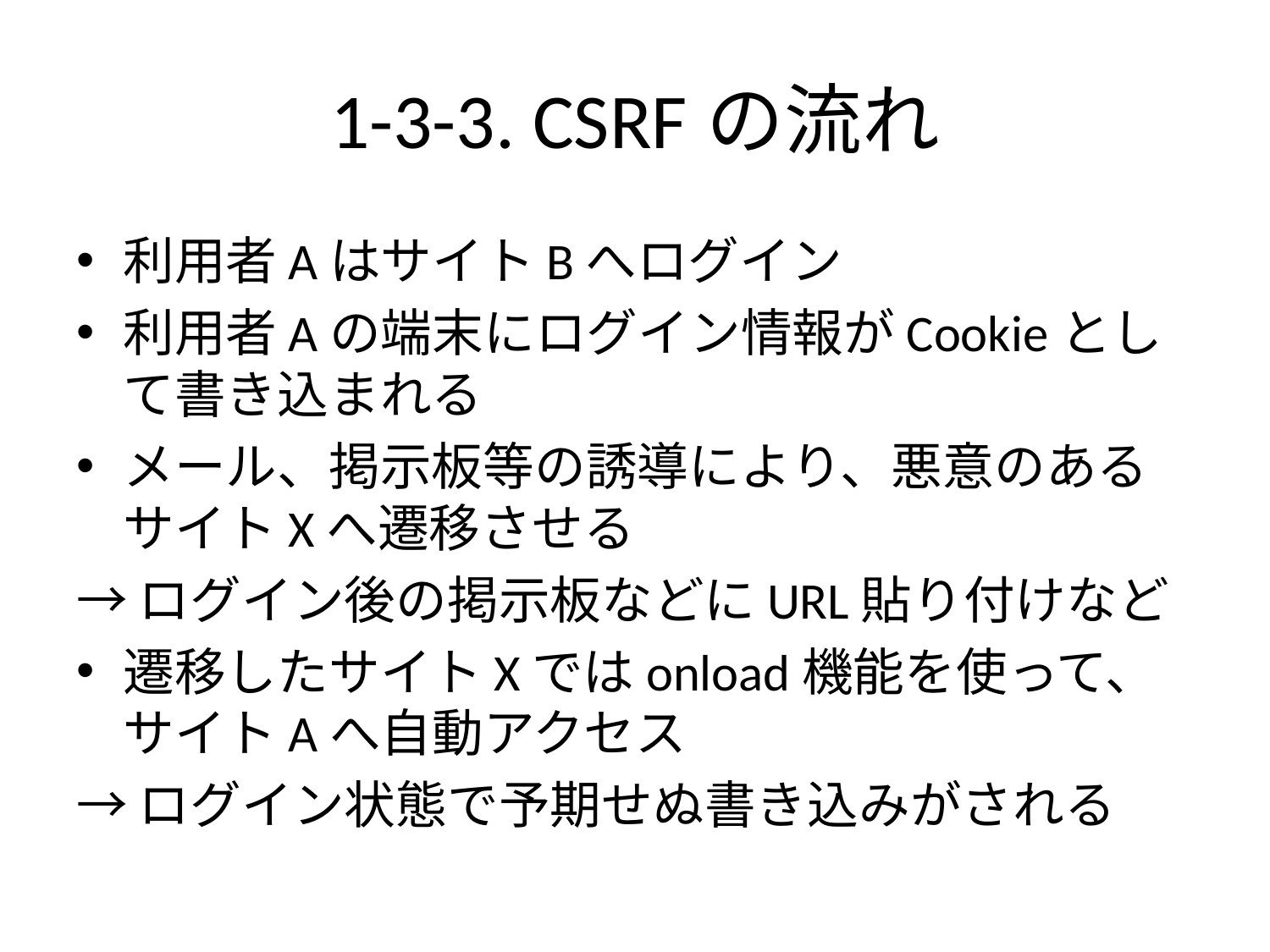

# 1-3-3. CSRFの流れ
利用者AはサイトBへログイン
利用者Aの端末にログイン情報がCookieとして書き込まれる
メール、掲示板等の誘導により、悪意のあるサイトXへ遷移させる
→ログイン後の掲示板などにURL貼り付けなど
遷移したサイトXではonload機能を使って、サイトAへ自動アクセス
→ログイン状態で予期せぬ書き込みがされる